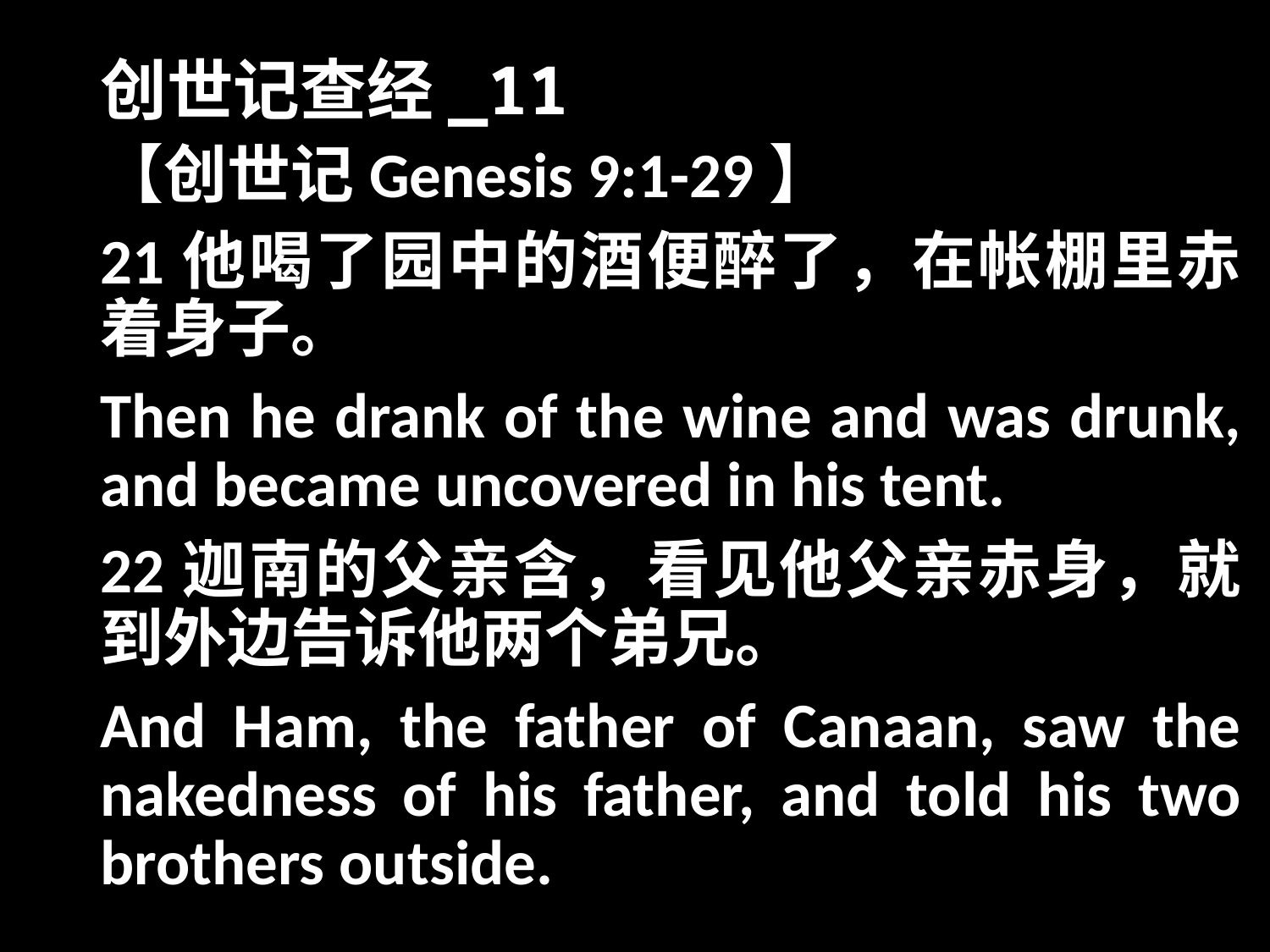

# 创世记查经_11
【创世记Genesis 9:1-29】
21他喝了园中的酒便醉了，在帐棚里赤着身子。
Then he drank of the wine and was drunk, and became uncovered in his tent.
22迦南的父亲含，看见他父亲赤身，就到外边告诉他两个弟兄。
And Ham, the father of Canaan, saw the nakedness of his father, and told his two brothers outside.